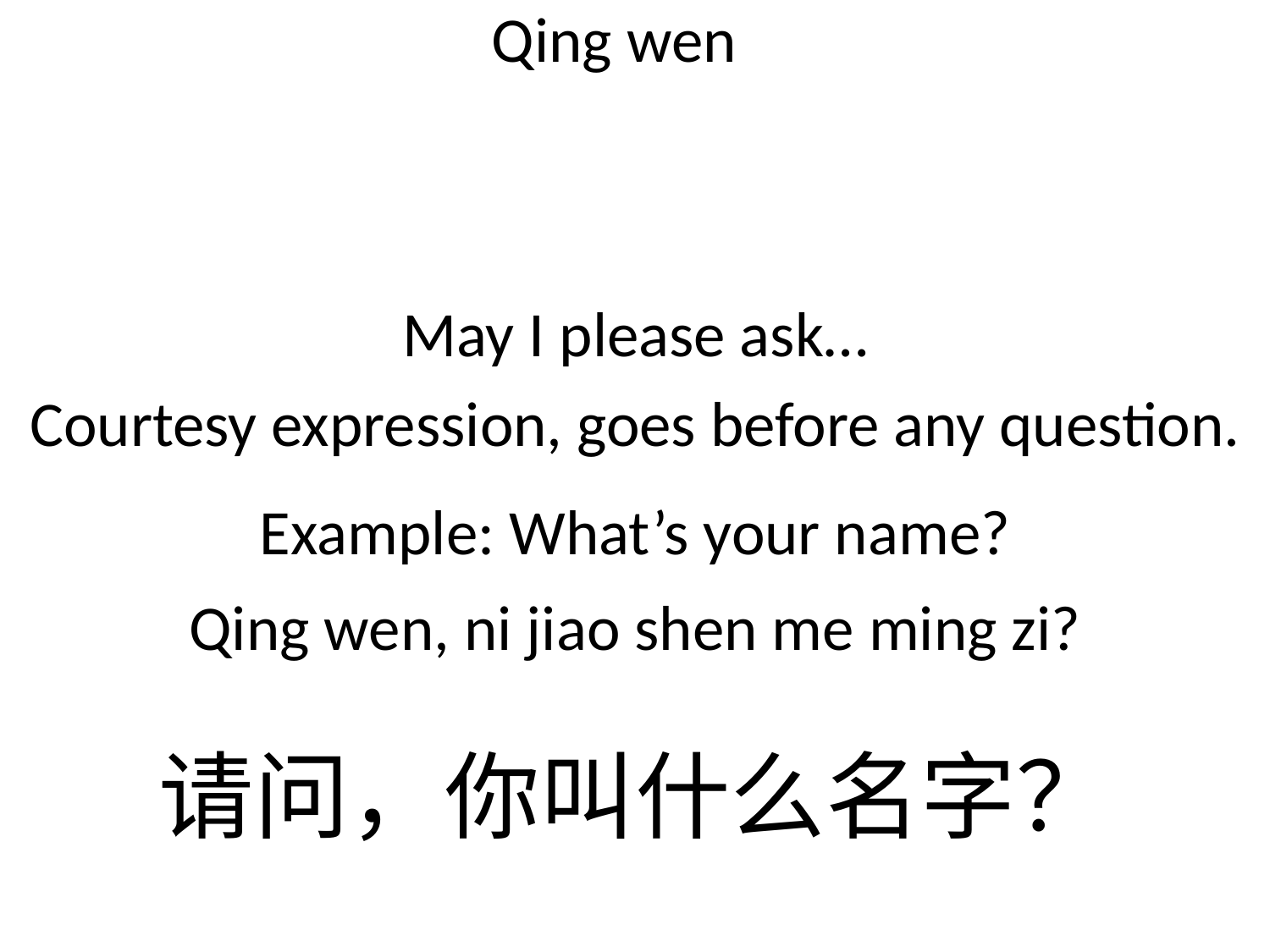

Qing wen
May I please ask…
Courtesy expression, goes before any question.
Example: What’s your name?
Qing wen, ni jiao shen me ming zi?
请问，你叫什么名字？